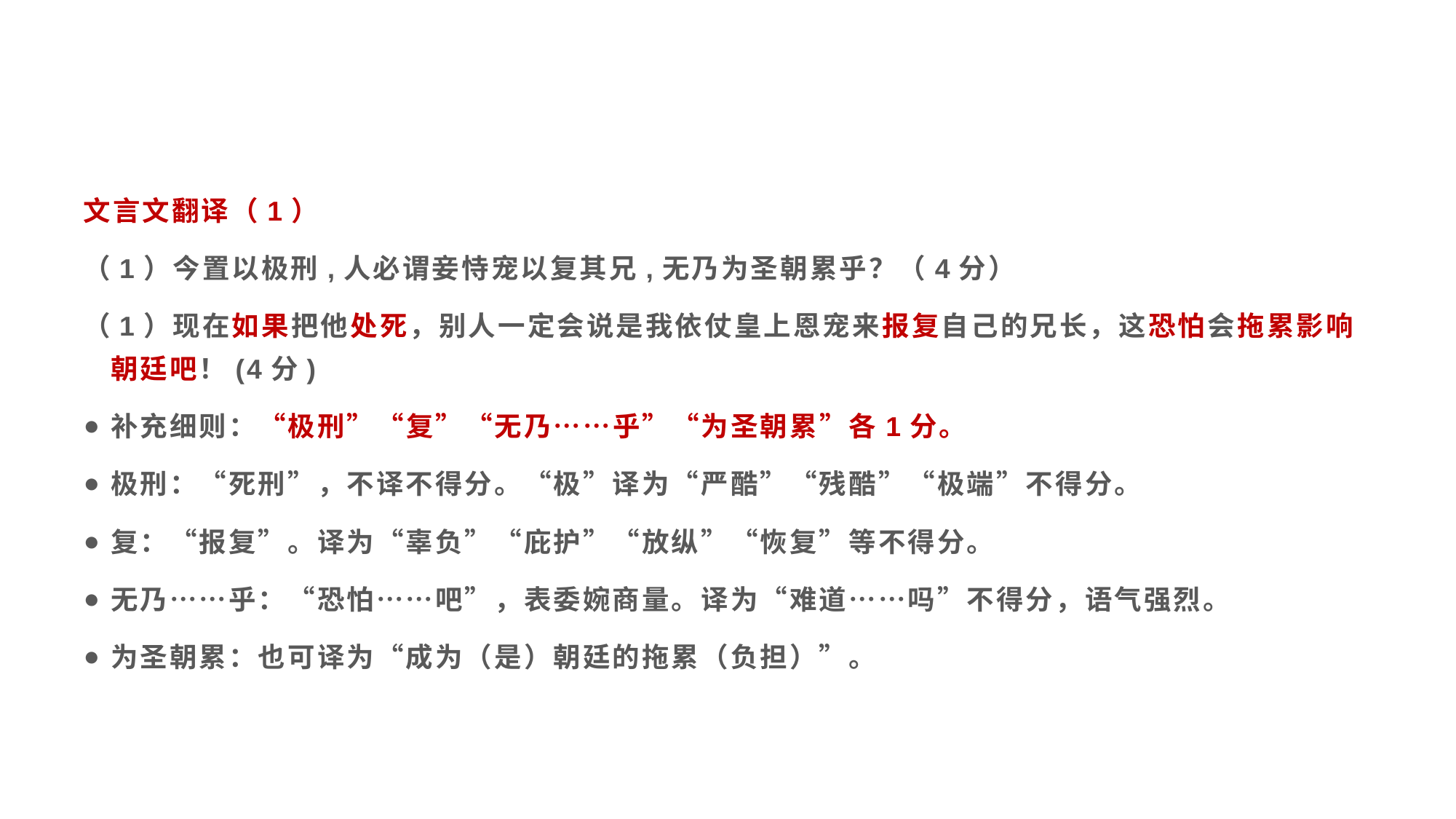

#
文言文翻译（1）
（1）今置以极刑,人必谓妾恃宠以复其兄,无乃为圣朝累乎？（4分）
（1）现在如果把他处死，别人一定会说是我依仗皇上恩宠来报复自己的兄长，这恐怕会拖累影响朝廷吧！(4分)
补充细则：“极刑”“复”“无乃……乎”“为圣朝累”各1分。
极刑：“死刑”，不译不得分。“极”译为“严酷”“残酷”“极端”不得分。
复：“报复”。译为“辜负”“庇护”“放纵”“恢复”等不得分。
无乃……乎：“恐怕……吧”，表委婉商量。译为“难道……吗”不得分，语气强烈。
为圣朝累：也可译为“成为（是）朝廷的拖累（负担）”。